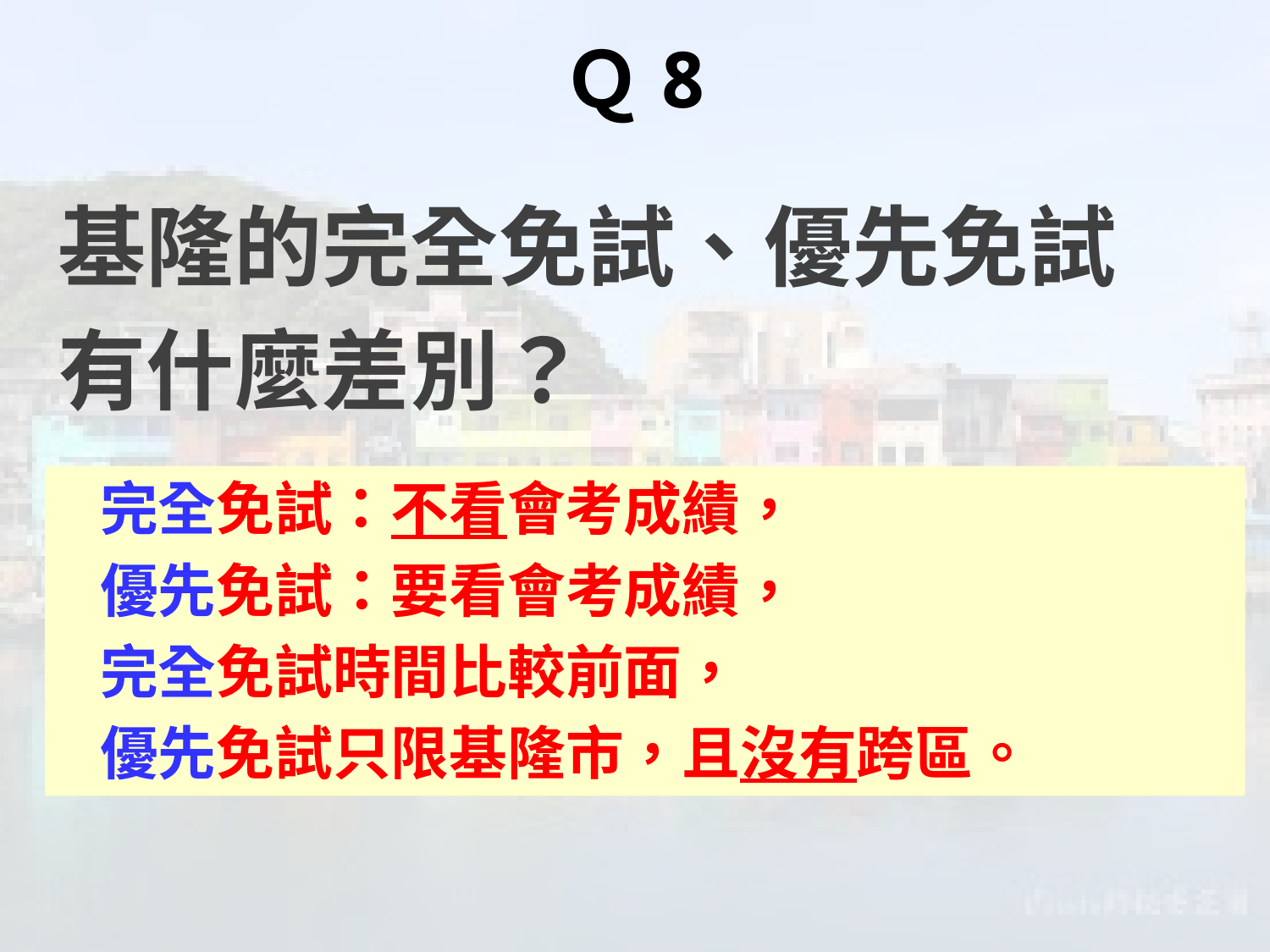

# Ｑ8
基隆的完全免試、優先免試
有什麼差別？
完全免試：不看會考成績，
優先免試：要看會考成績，
完全免試時間比較前面，
優先免試只限基隆市，且沒有跨區。